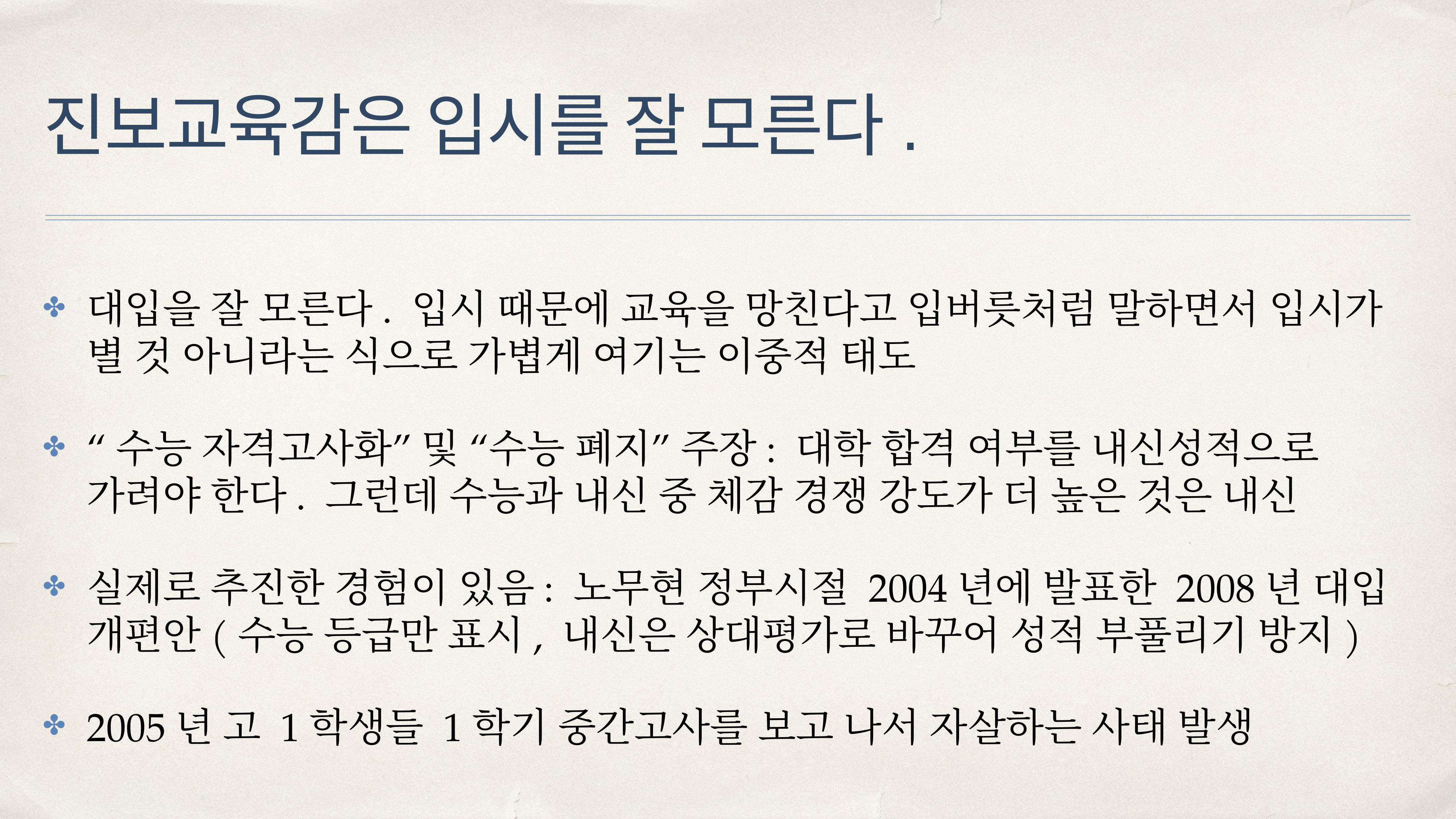

# 진보교육감은 입시를 잘 모른다.
대입을 잘 모른다. 입시 때문에 교육을 망친다고 입버릇처럼 말하면서 입시가 별 것 아니라는 식으로 가볍게 여기는 이중적 태도
“수능 자격고사화” 및 “수능 폐지” 주장: 대학 합격 여부를 내신성적으로 가려야 한다. 그런데 수능과 내신 중 체감 경쟁 강도가 더 높은 것은 내신
실제로 추진한 경험이 있음: 노무현 정부시절 2004년에 발표한 2008년 대입 개편안(수능 등급만 표시, 내신은 상대평가로 바꾸어 성적 부풀리기 방지)
2005년 고 1학생들 1학기 중간고사를 보고 나서 자살하는 사태 발생